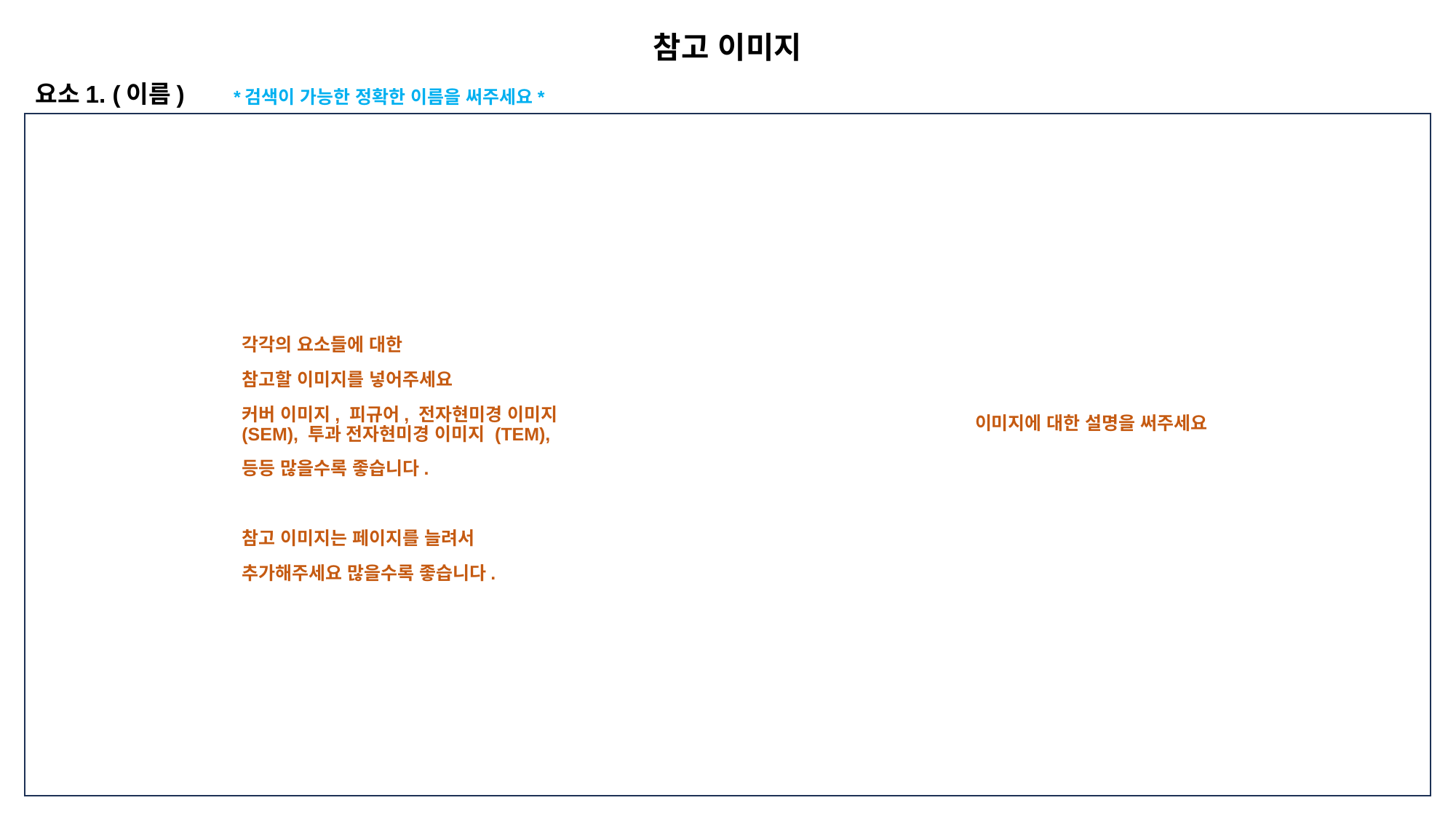

참고 이미지
*검색이 가능한 정확한 이름을 써주세요*
요소1. (이름)

각각의 요소들에 대한
참고할 이미지를 넣어주세요
커버 이미지, 피규어, 전자현미경 이미지 (SEM), 투과 전자현미경 이미지 (TEM),
등등 많을수록 좋습니다.

참고 이미지는 페이지를 늘려서
추가해주세요 많을수록 좋습니다.
이미지에 대한 설명을 써주세요